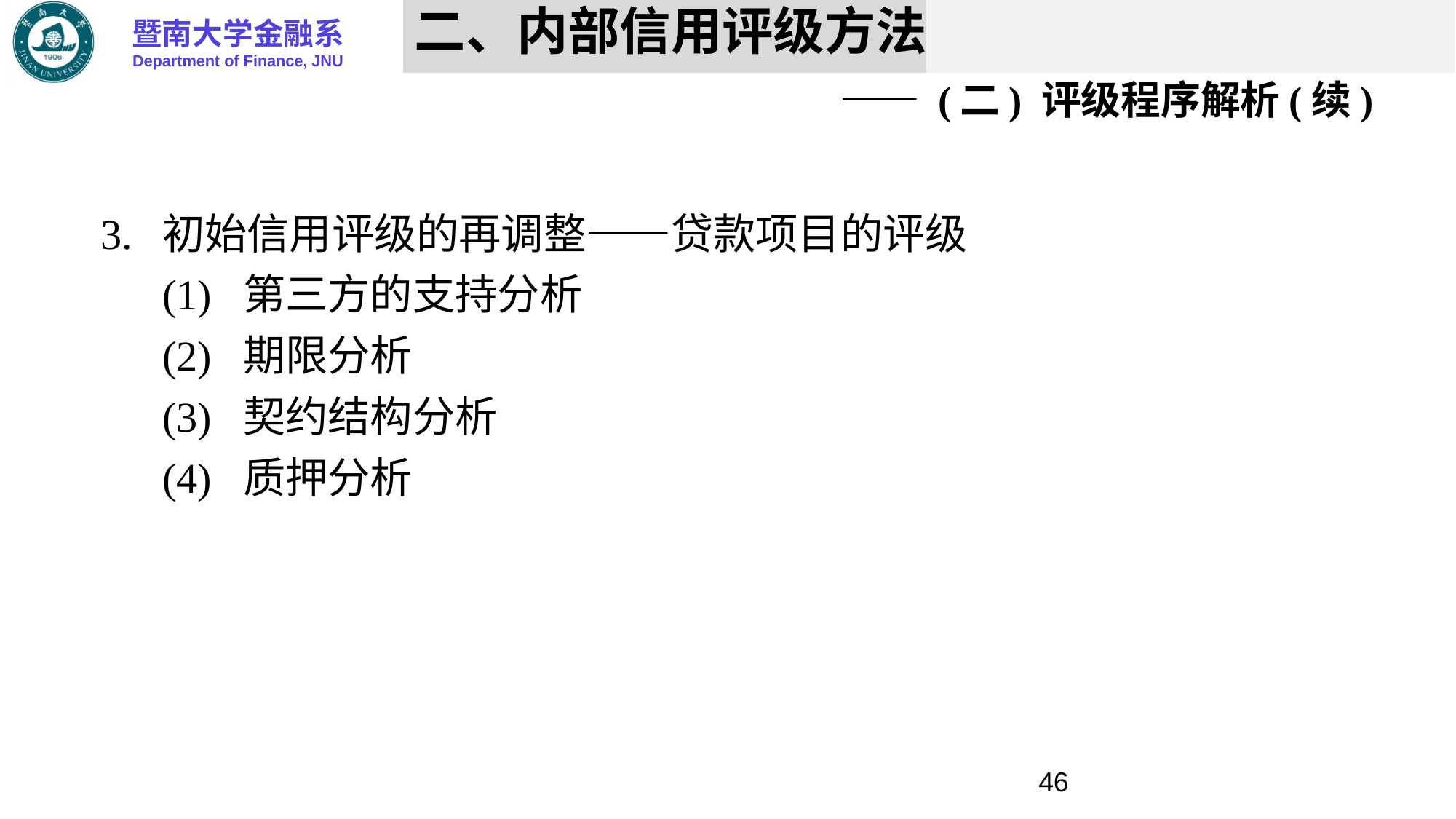

# 二、内部信用评级方法 —— (二) 评级程序解析(续)
3.	初始信用评级的再调整——贷款项目的评级
	(1)  第三方的支持分析
	(2)  期限分析
	(3)  契约结构分析
	(4)  质押分析

46